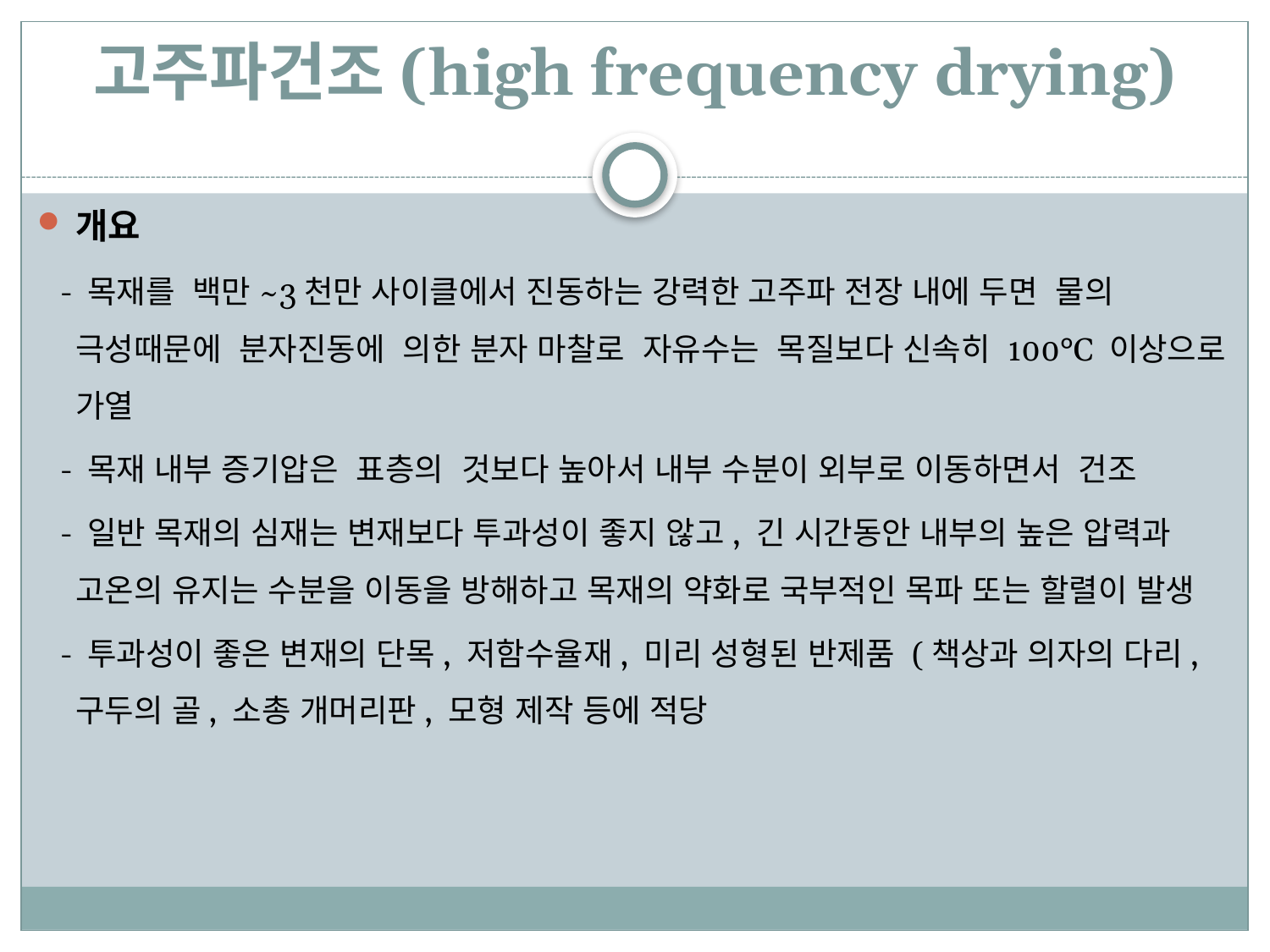

# 고주파건조(high frequency drying)
개요
   - 목재를  백만~3천만 사이클에서 진동하는 강력한 고주파 전장 내에 두면  물의 극성때문에  분자진동에  의한 분자 마찰로  자유수는  목질보다 신속히 100°C 이상으로 가열
   - 목재 내부 증기압은  표층의  것보다 높아서 내부 수분이 외부로 이동하면서  건조
   - 일반 목재의 심재는 변재보다 투과성이 좋지 않고, 긴 시간동안 내부의 높은 압력과 고온의 유지는 수분을 이동을 방해하고 목재의 약화로 국부적인 목파 또는 할렬이 발생
   - 투과성이 좋은 변재의 단목, 저함수율재, 미리 성형된 반제품 (책상과 의자의 다리, 구두의 골, 소총 개머리판, 모형 제작 등에 적당